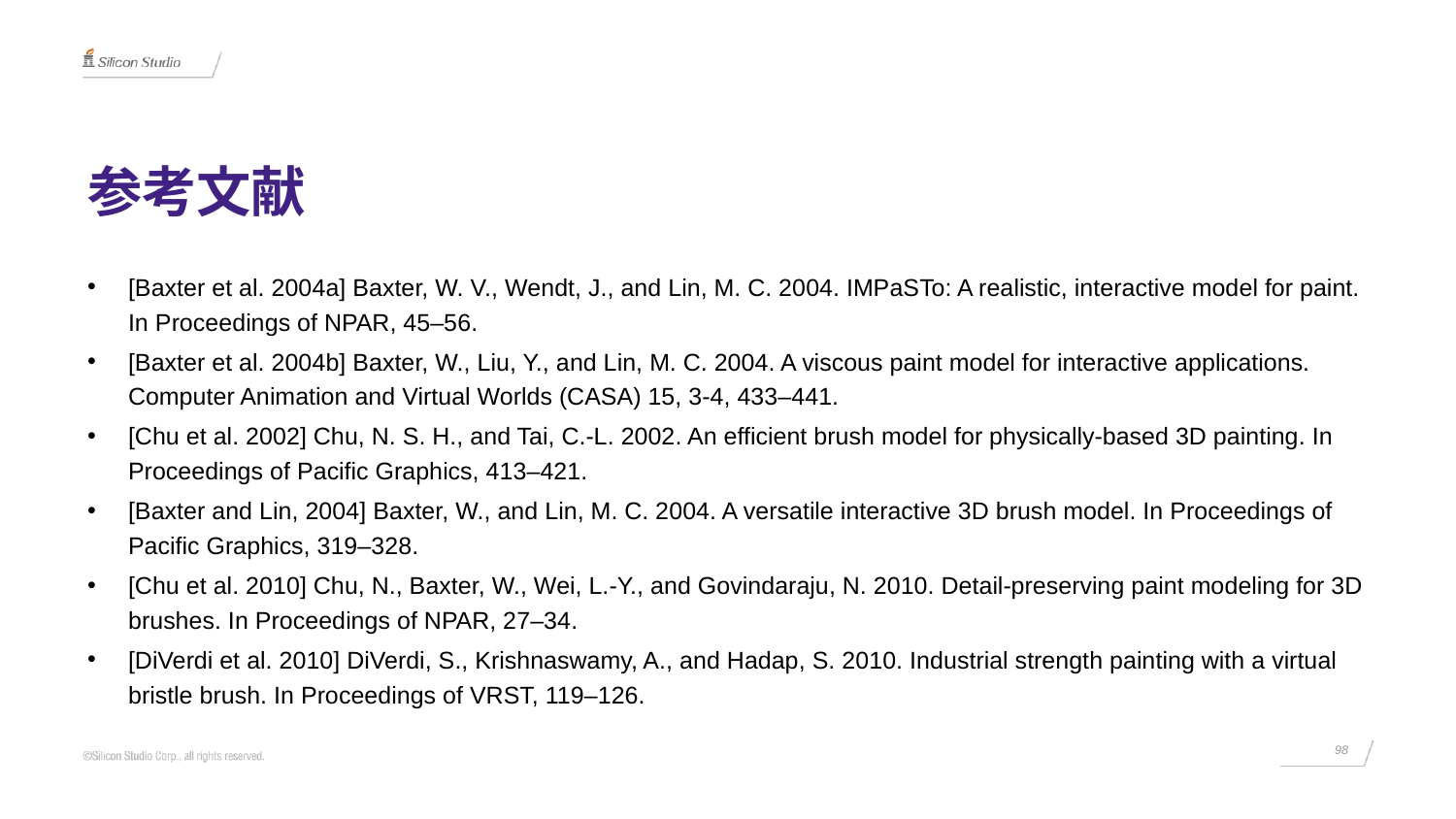

# 参考文献
[Baxter et al. 2004a] Baxter, W. V., Wendt, J., and Lin, M. C. 2004. IMPaSTo: A realistic, interactive model for paint. In Proceedings of NPAR, 45–56.
[Baxter et al. 2004b] Baxter, W., Liu, Y., and Lin, M. C. 2004. A viscous paint model for interactive applications. Computer Animation and Virtual Worlds (CASA) 15, 3-4, 433–441.
[Chu et al. 2002] Chu, N. S. H., and Tai, C.-L. 2002. An efficient brush model for physically-based 3D painting. In Proceedings of Pacific Graphics, 413–421.
[Baxter and Lin, 2004] Baxter, W., and Lin, M. C. 2004. A versatile interactive 3D brush model. In Proceedings of Pacific Graphics, 319–328.
[Chu et al. 2010] Chu, N., Baxter, W., Wei, L.-Y., and Govindaraju, N. 2010. Detail-preserving paint modeling for 3D brushes. In Proceedings of NPAR, 27–34.
[DiVerdi et al. 2010] DiVerdi, S., Krishnaswamy, A., and Hadap, S. 2010. Industrial strength painting with a virtual bristle brush. In Proceedings of VRST, 119–126.

98